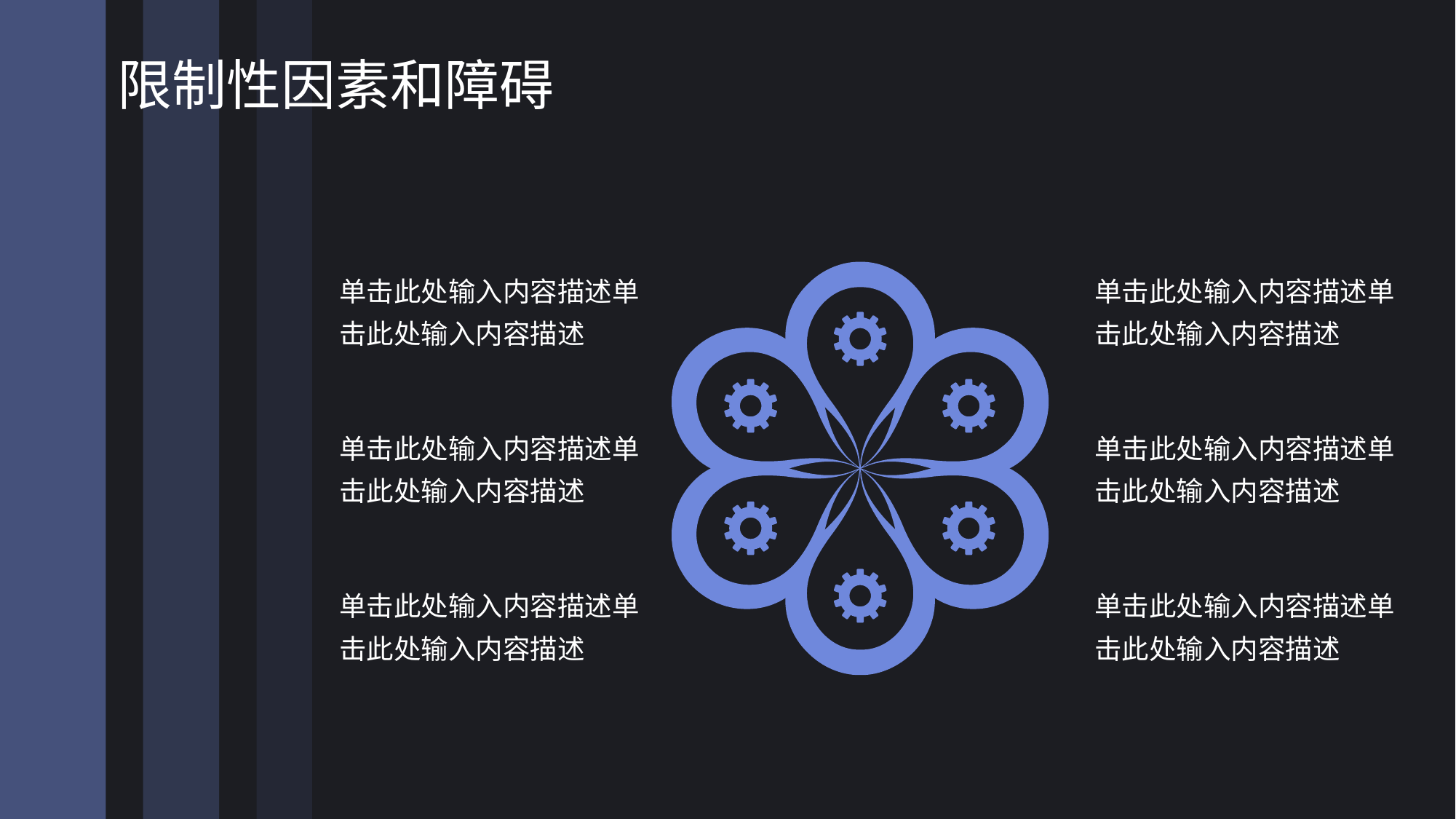

# 限制性因素和障碍

单击此处输入内容描述单击此处输入内容描述
单击此处输入内容描述单击此处输入内容描述

单击此处输入内容描述单击此处输入内容描述
单击此处输入内容描述单击此处输入内容描述

单击此处输入内容描述单击此处输入内容描述
单击此处输入内容描述单击此处输入内容描述